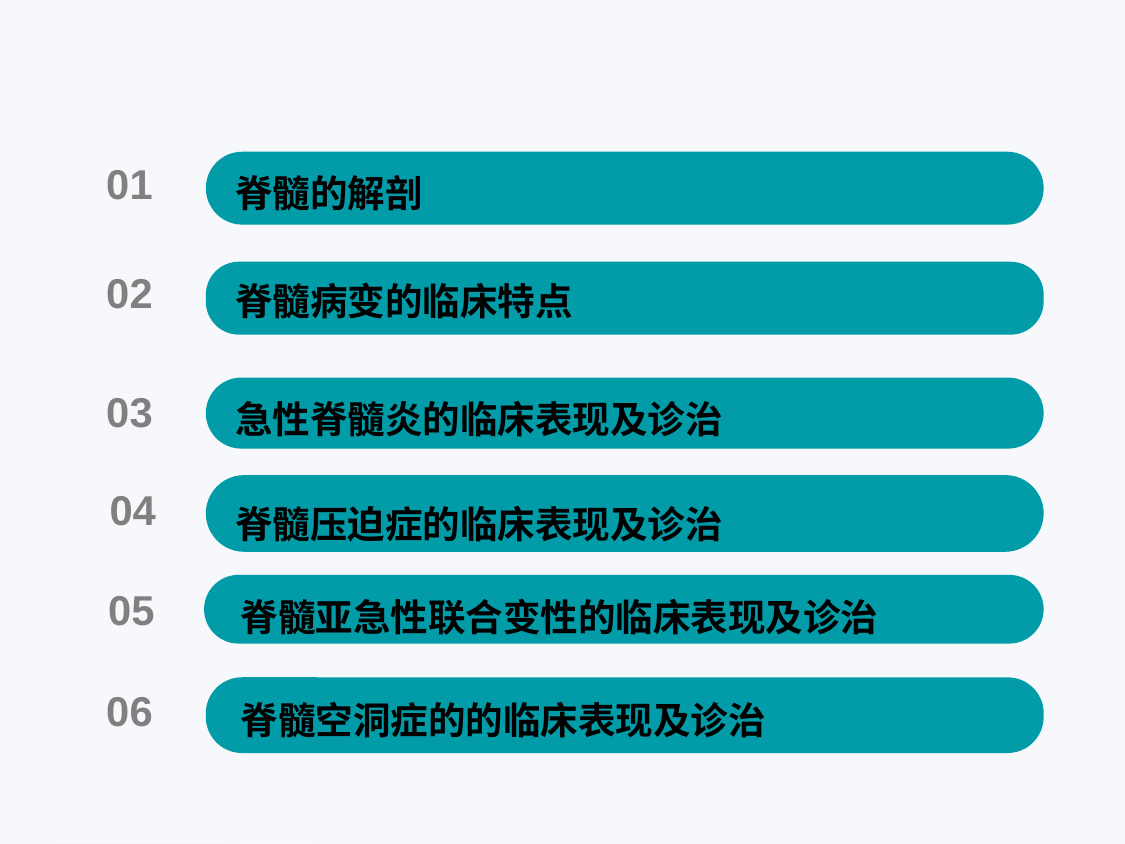

脊髓的解剖
脊髓病变的临床特点
急性脊髓炎的临床表现及诊治
脊髓压迫症的临床表现及诊治
01
02
03
04

脊髓亚急性联合变性的临床表现及诊治
05
脊髓空洞症的的临床表现及诊治
06